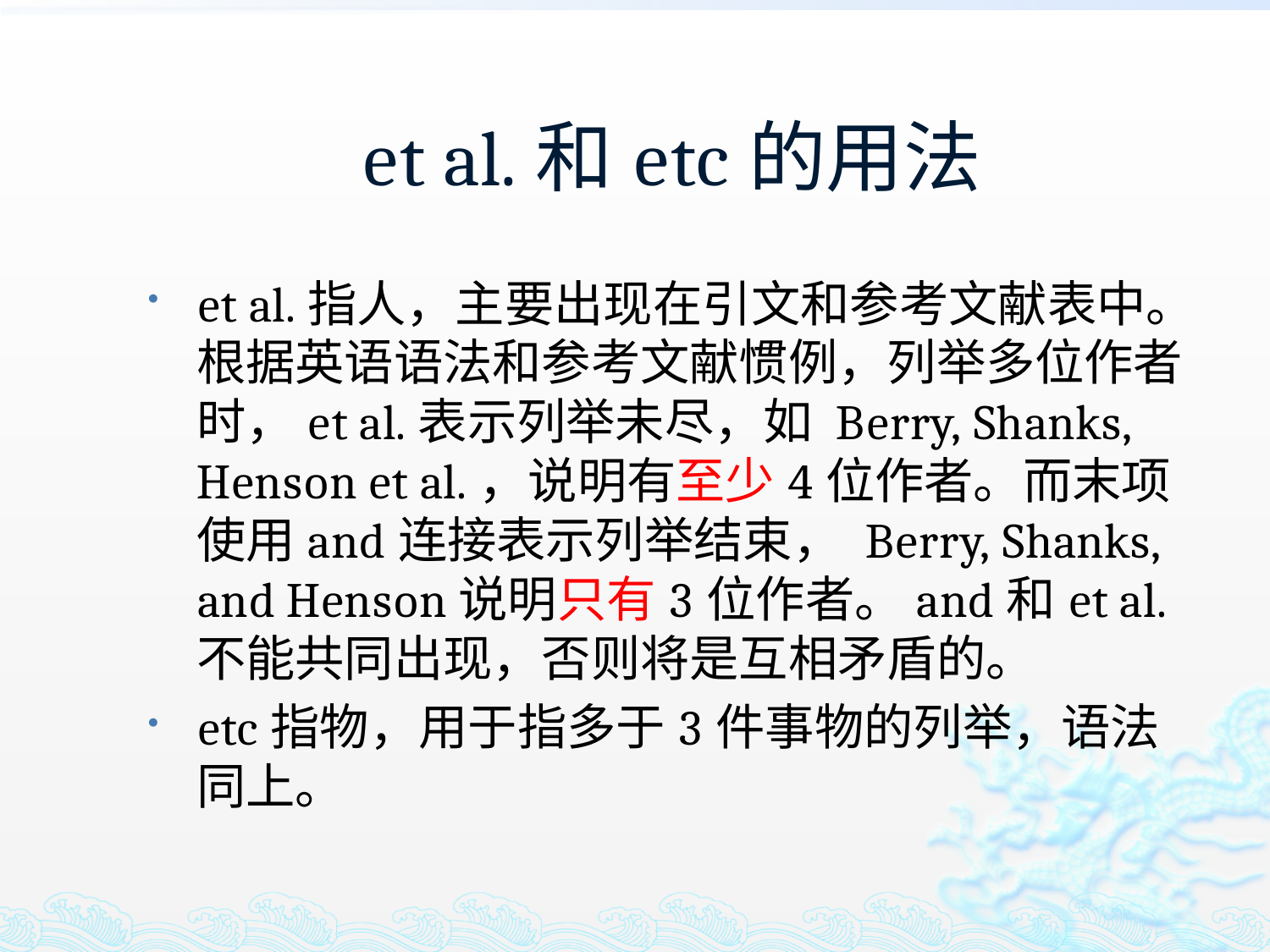

# et al.和etc的用法
et al.指人，主要出现在引文和参考文献表中。根据英语语法和参考文献惯例，列举多位作者时，et al.表示列举未尽，如 Berry, Shanks, Henson et al.，说明有至少4位作者。而末项使用and连接表示列举结束， Berry, Shanks, and Henson说明只有3位作者。and和et al.不能共同出现，否则将是互相矛盾的。
etc指物，用于指多于3件事物的列举，语法同上。